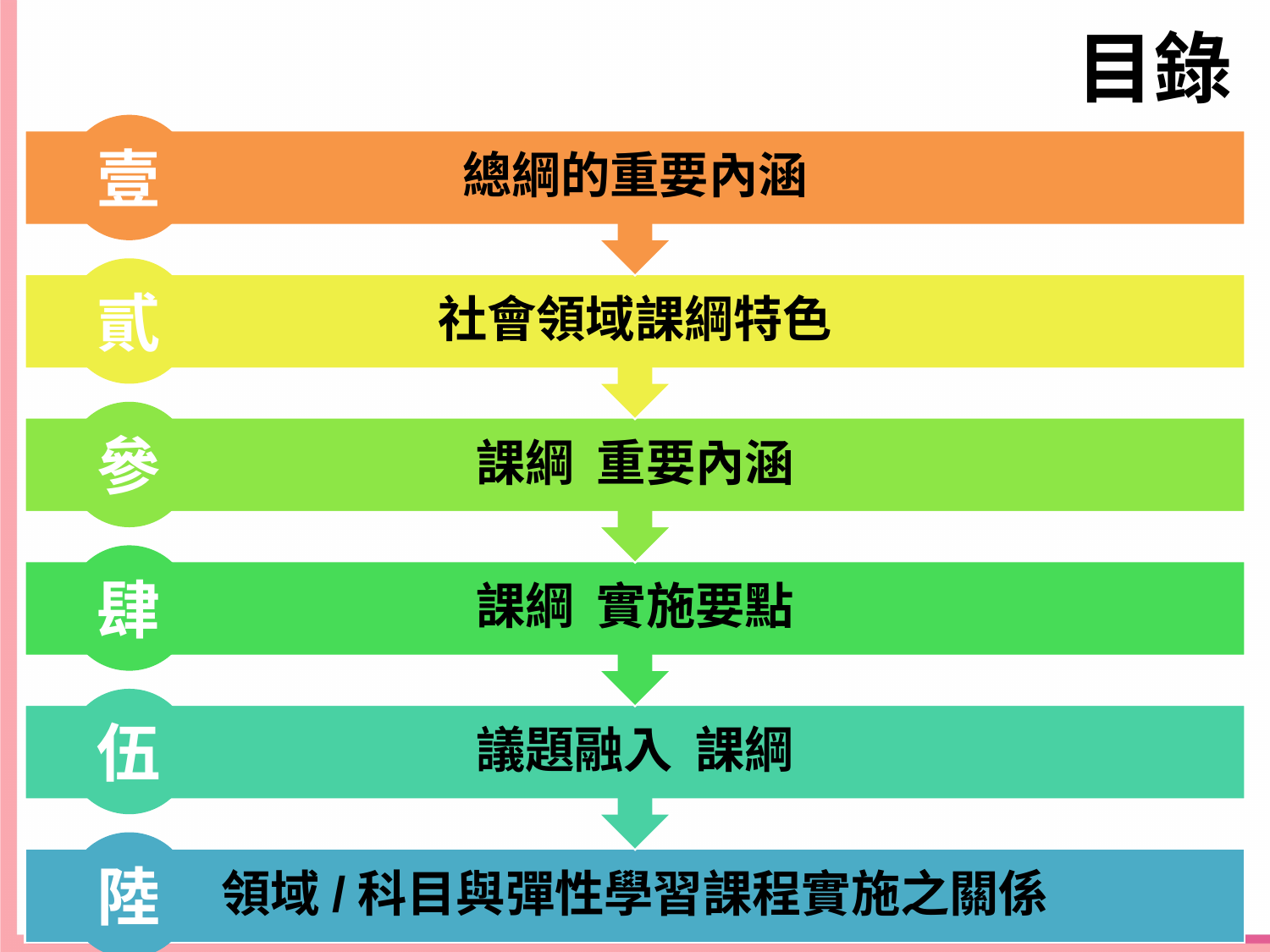

# 目錄
壹
領域/科目與彈性學習課程實施之關係
議題融入  課綱
課綱  實施要點
課綱  重要內涵
社會領域課綱特色
總綱的重要內涵
貳
參
肆
伍
陸